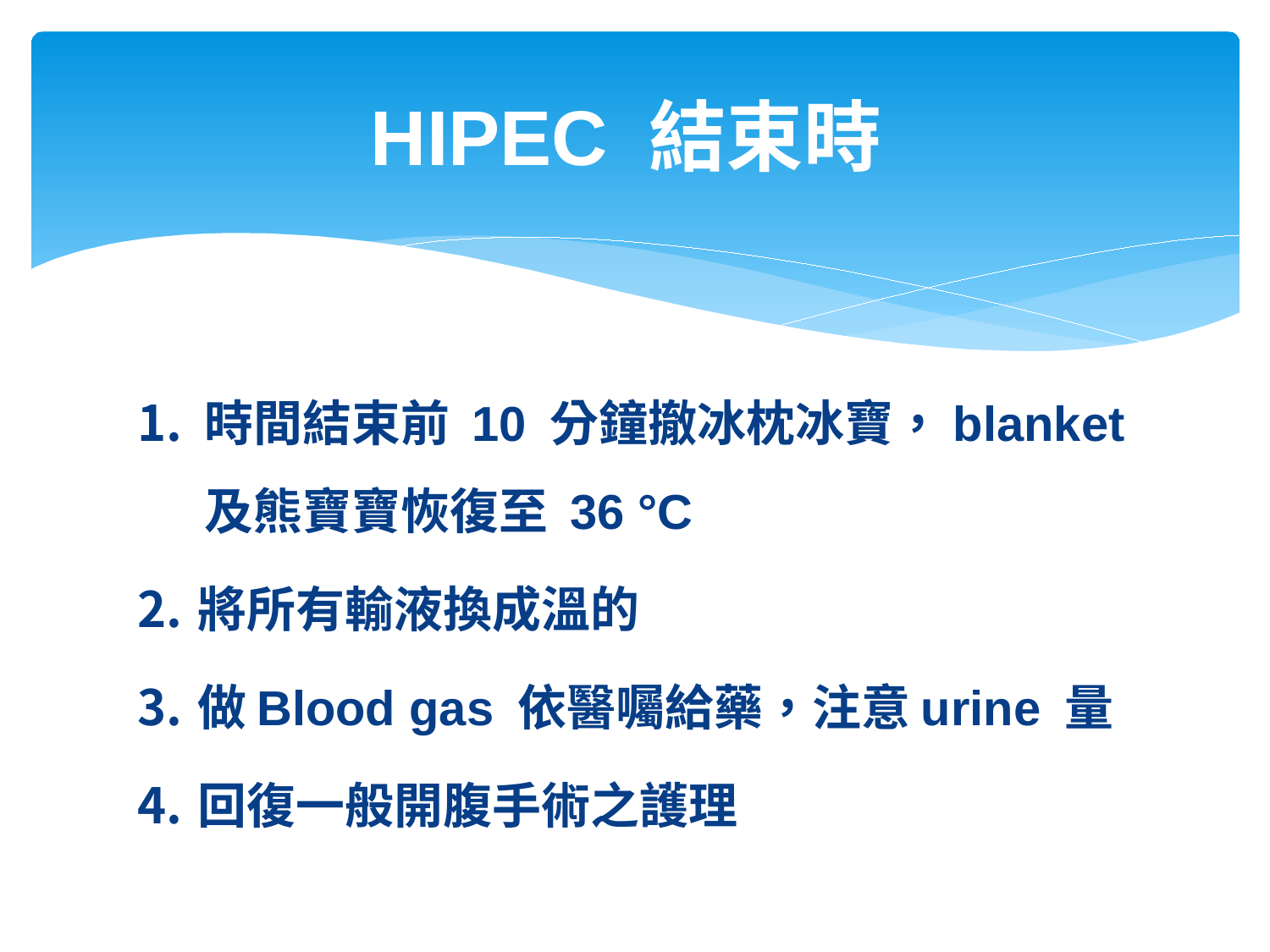

# HIPEC 結束時
時間結束前 10 分鐘撤冰枕冰寶，blanket  及熊寶寶恢復至 36 °C
將所有輸液換成溫的
做Blood gas 依醫囑給藥，注意urine 量
回復一般開腹手術之護理